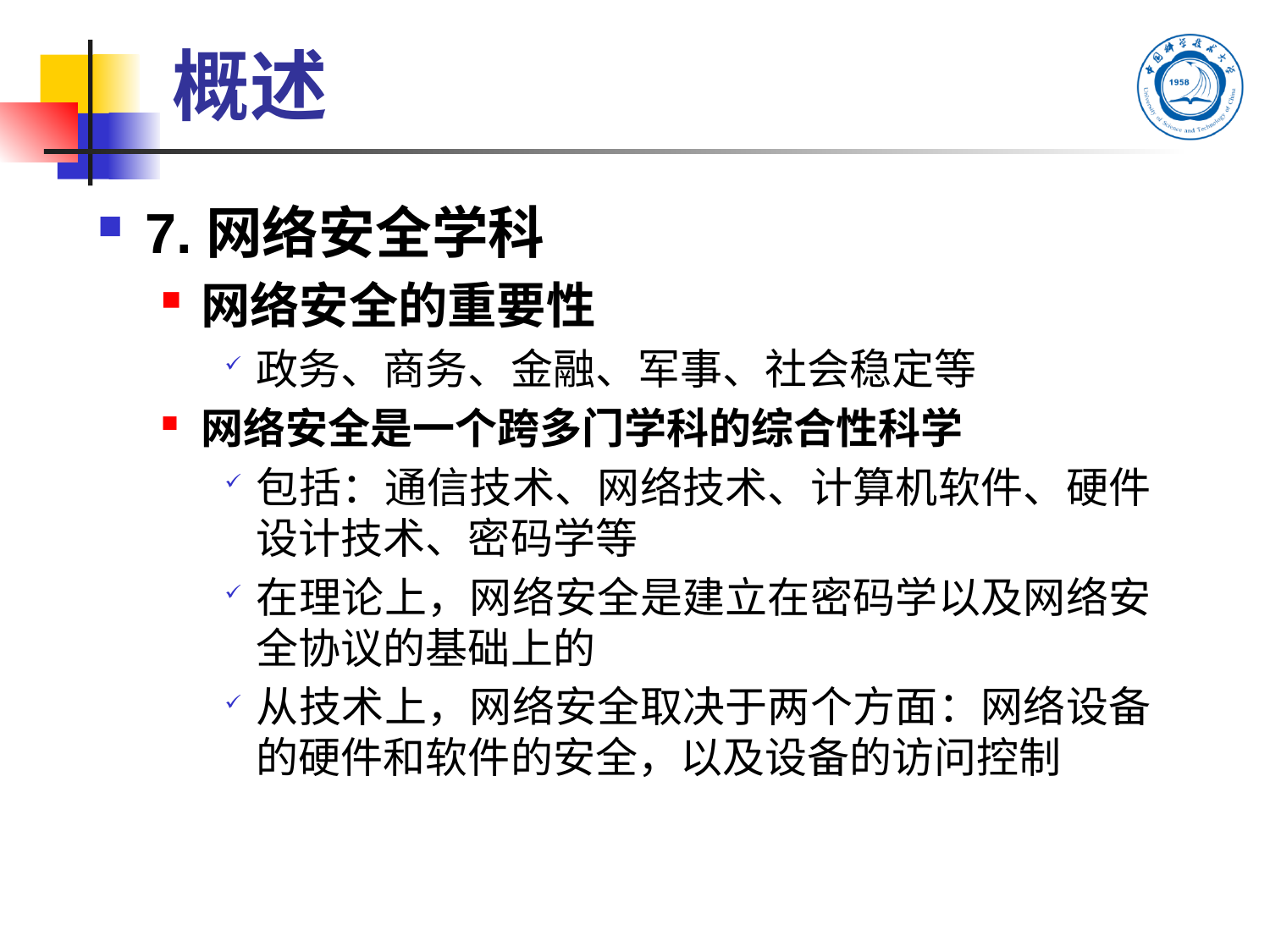

# 概述
7.网络安全学科
网络安全的重要性
政务、商务、金融、军事、社会稳定等
网络安全是一个跨多门学科的综合性科学
包括：通信技术、网络技术、计算机软件、硬件设计技术、密码学等
在理论上，网络安全是建立在密码学以及网络安全协议的基础上的
从技术上，网络安全取决于两个方面：网络设备的硬件和软件的安全，以及设备的访问控制